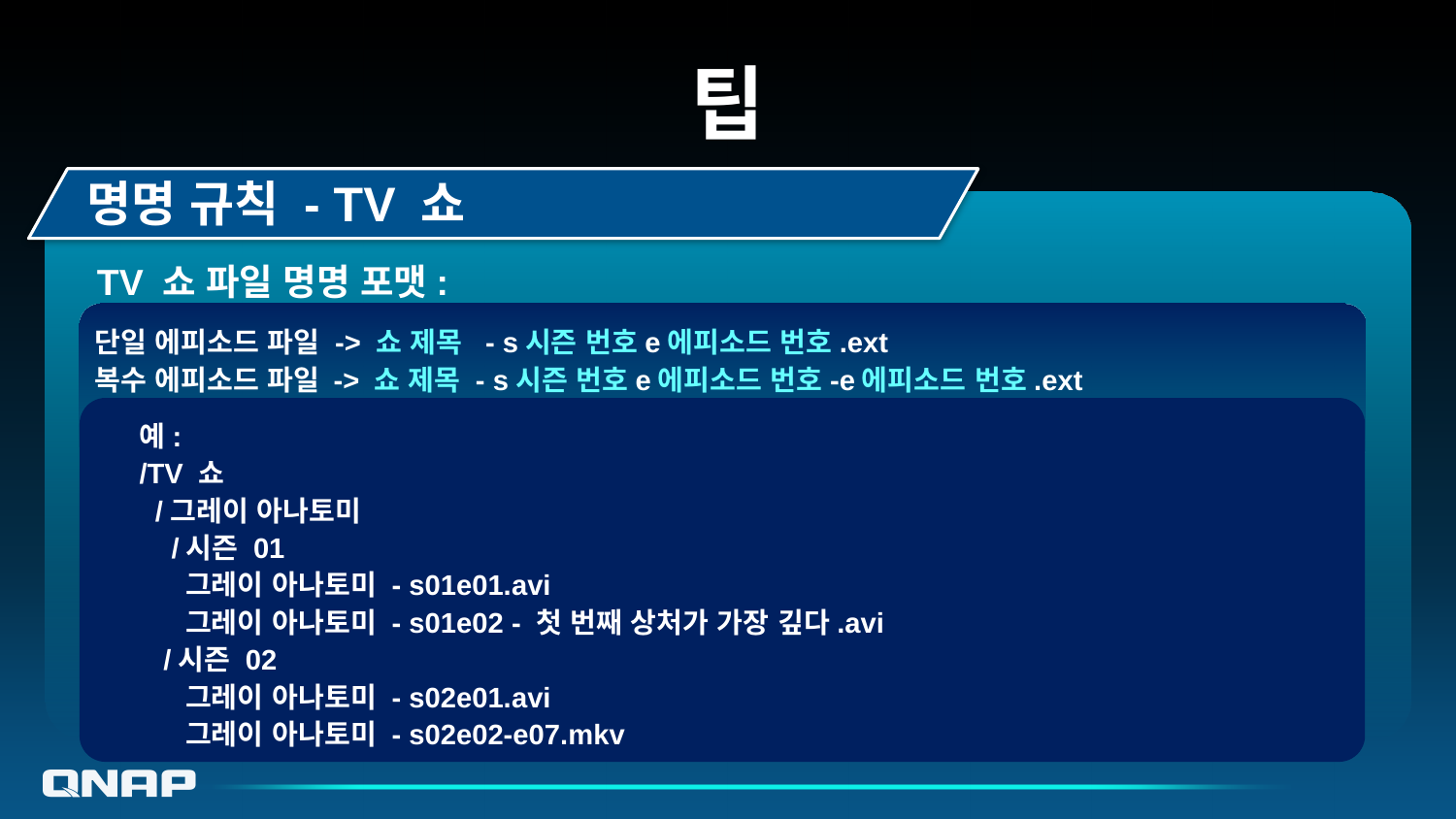

# 팁

명명 규칙 - TV 쇼
TV 쇼 파일 명명 포맷:

단일 에피소드 파일 -> 쇼 제목  - s시즌 번호e에피소드 번호.ext
복수 에피소드 파일 -> 쇼 제목 - s시즌 번호e에피소드 번호-e에피소드 번호.ext

예:
/TV 쇼
  /그레이 아나토미
    /시즌 01
      그레이 아나토미 - s01e01.avi
      그레이 아나토미 - s01e02 - 첫 번째 상처가 가장 깊다.avi
   /시즌 02
      그레이 아나토미 - s02e01.avi
      그레이 아나토미 - s02e02-e07.mkv